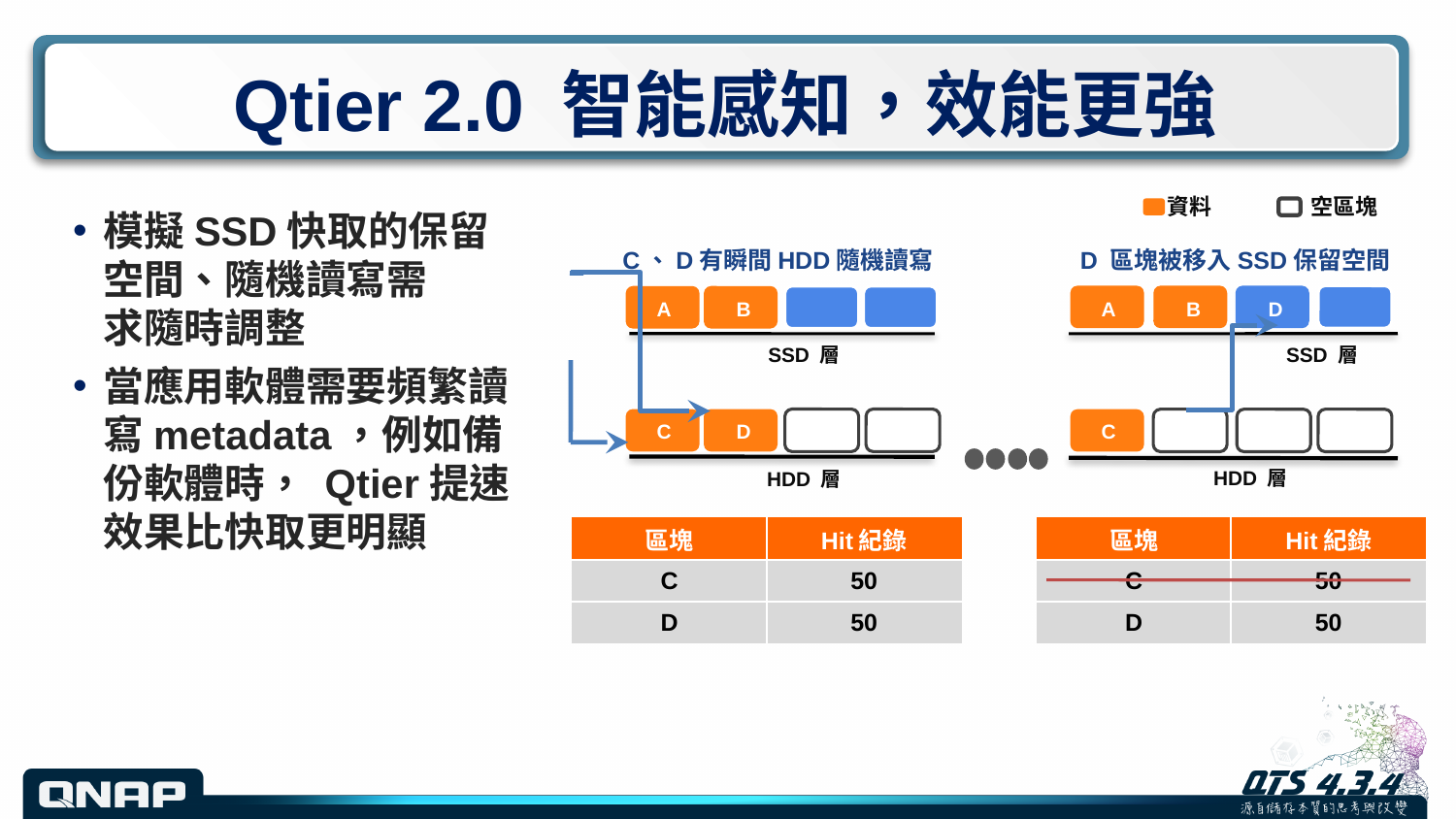

# Qtier 2.0 智能感知，效能更強
模擬SSD快取的保留
空間、隨機讀寫需
求隨時調整
當應用軟體需要頻繁讀寫metadata，例如備份軟體時， Qtier提速效果比快取更明顯

資料

空區塊

C、D有瞬間HDD隨機讀寫
D 區塊被移入SSD保留空間

A
B
A
B
D
SSD 層
SSD 層

C
D
C

HDD 層
HDD 層
| 區塊 | Hit紀錄 |
| --- | --- |
| C | 50 |
| D | 50 |
| 區塊 | Hit紀錄 |
| --- | --- |
| C | 50 |
| D | 50 |